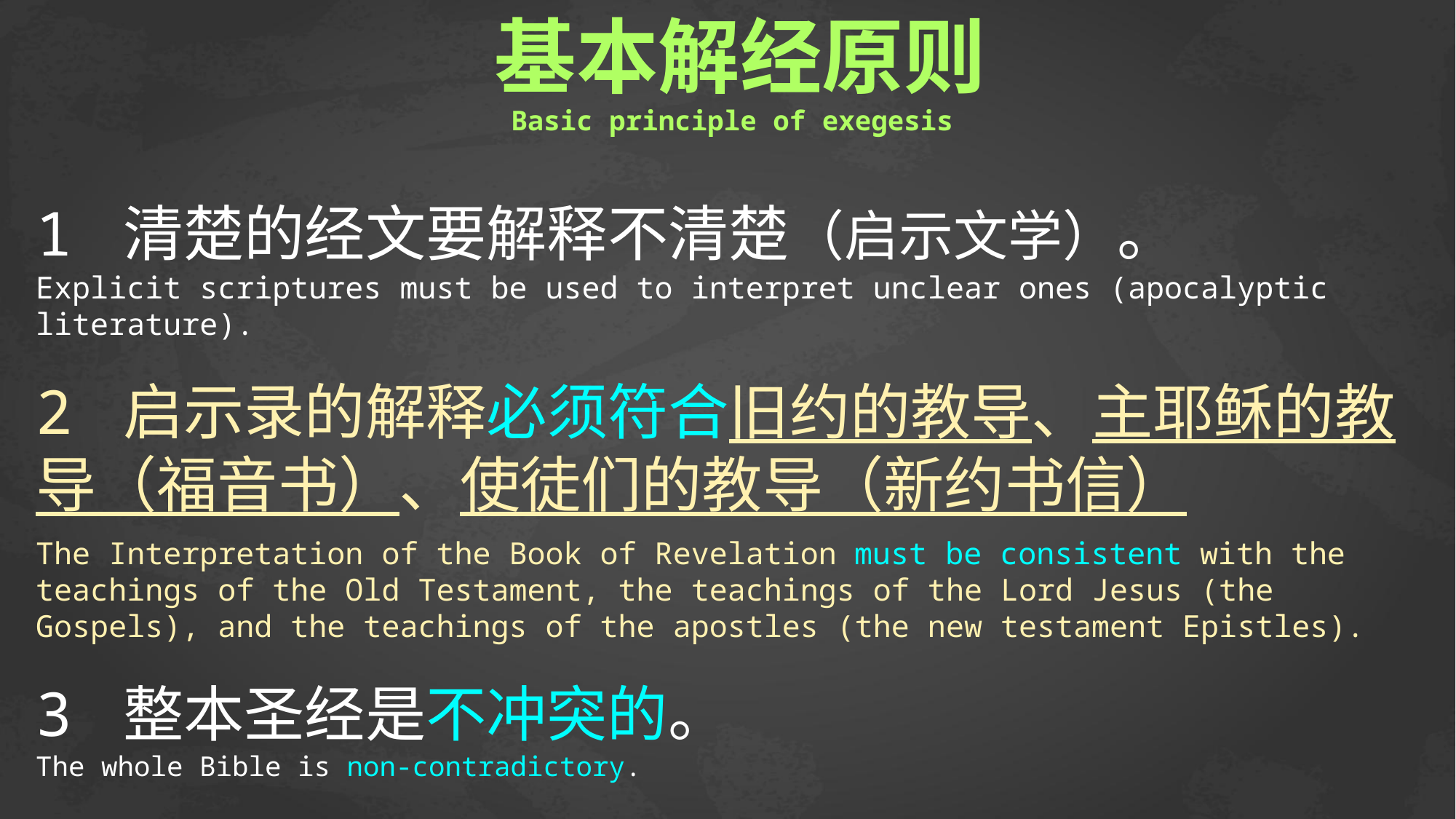

基本解经原则
Basic principle of exegesis
1 清楚的经文要解释不清楚（启示文学）。
Explicit scriptures must be used to interpret unclear ones (apocalyptic literature).

2 启示录的解释必须符合旧约的教导、主耶稣的教导（福音书）、使徒们的教导（新约书信）

The Interpretation of the Book of Revelation must be consistent with the teachings of the Old Testament, the teachings of the Lord Jesus (the Gospels), and the teachings of the apostles (the new testament Epistles).

3 整本圣经是不冲突的。
The whole Bible is non-contradictory.